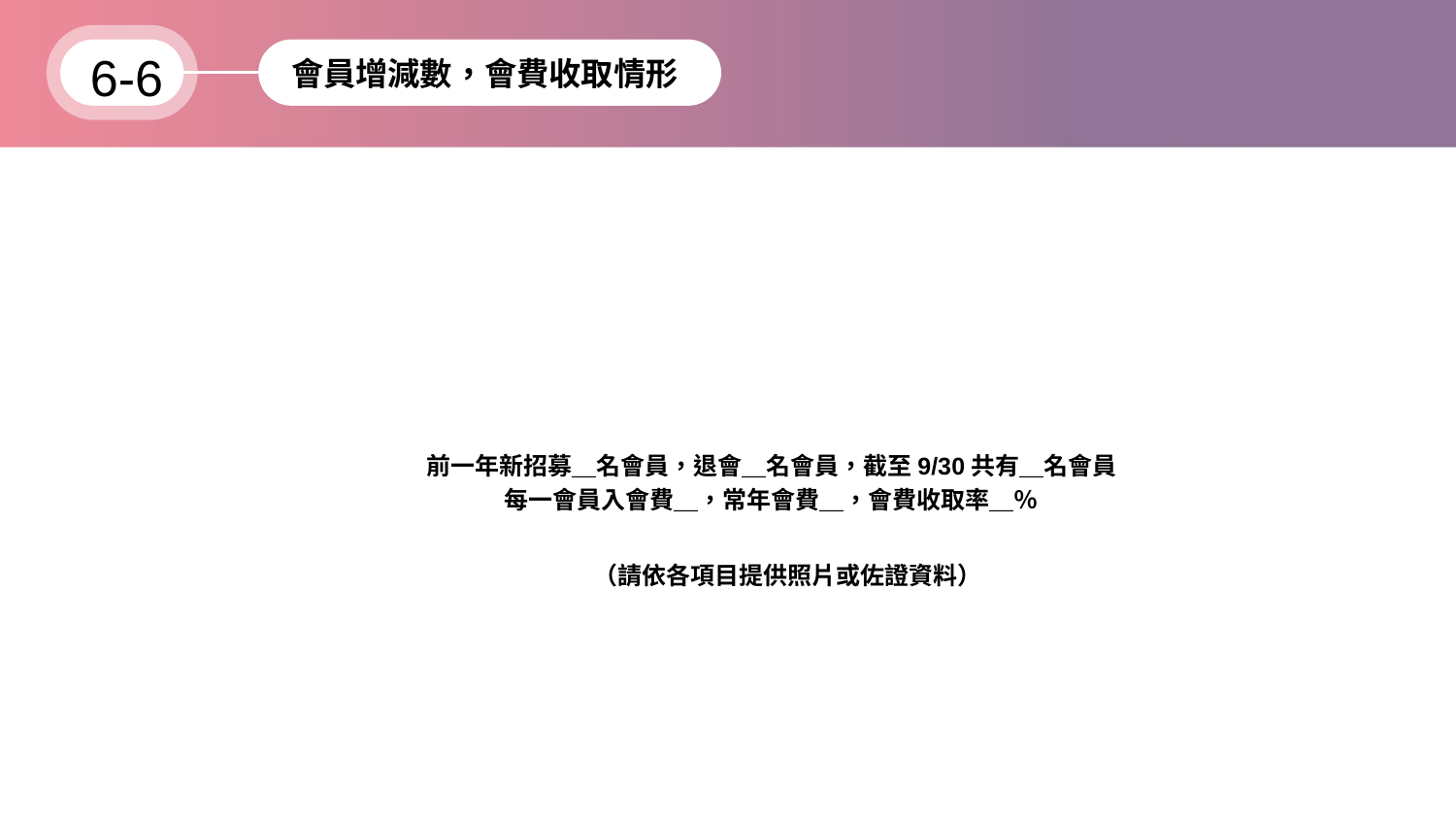

6-6

會員增減數，會費收取情形

前一年新招募＿名會員，退會＿名會員，截至9/30共有＿名會員
每一會員入會費＿，常年會費＿，會費收取率＿％

（請依各項目提供照片或佐證資料）